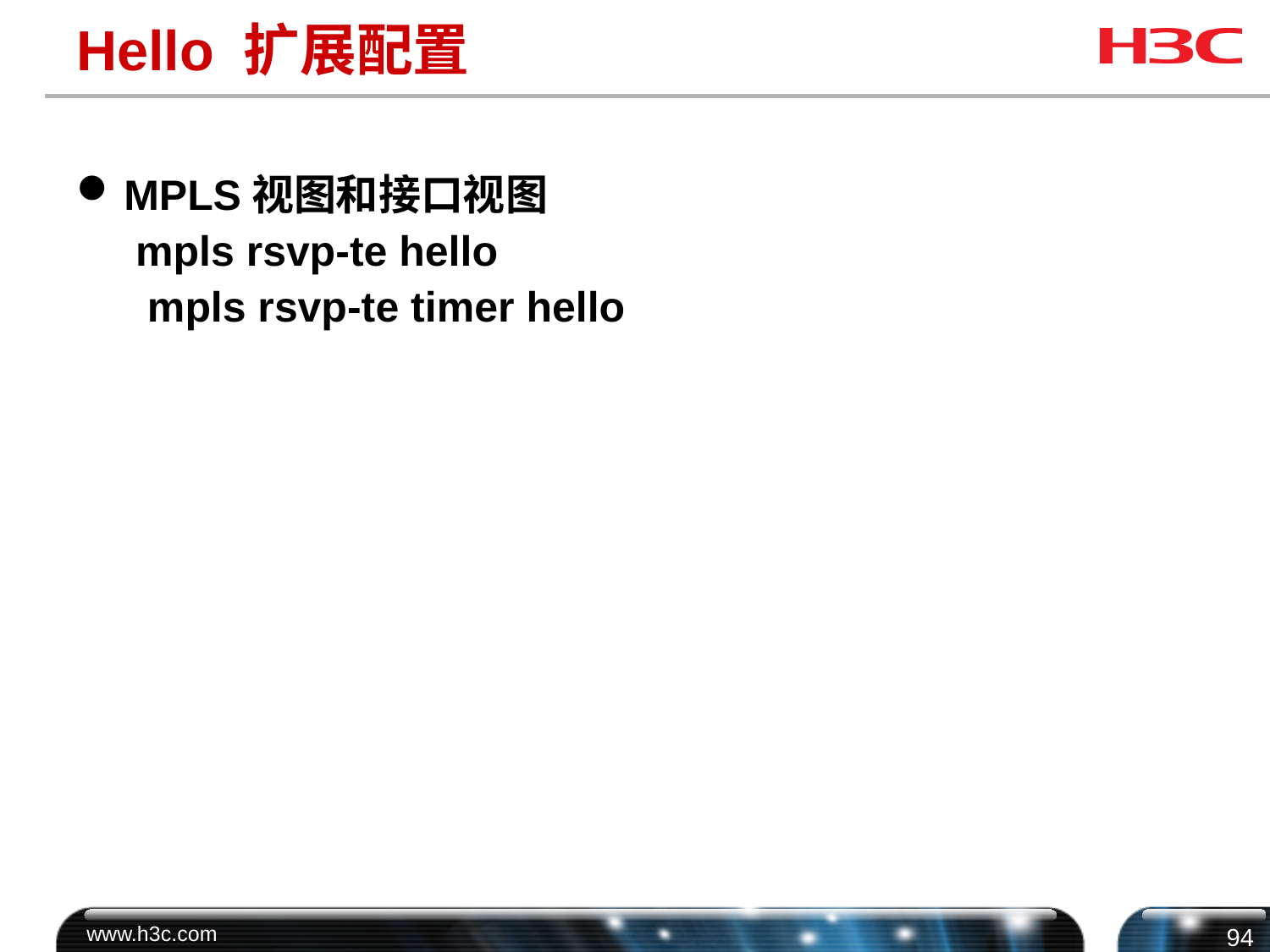

# Hello 扩展配置

MPLS视图和接口视图
	 mpls rsvp-te hello
      mpls rsvp-te timer hello